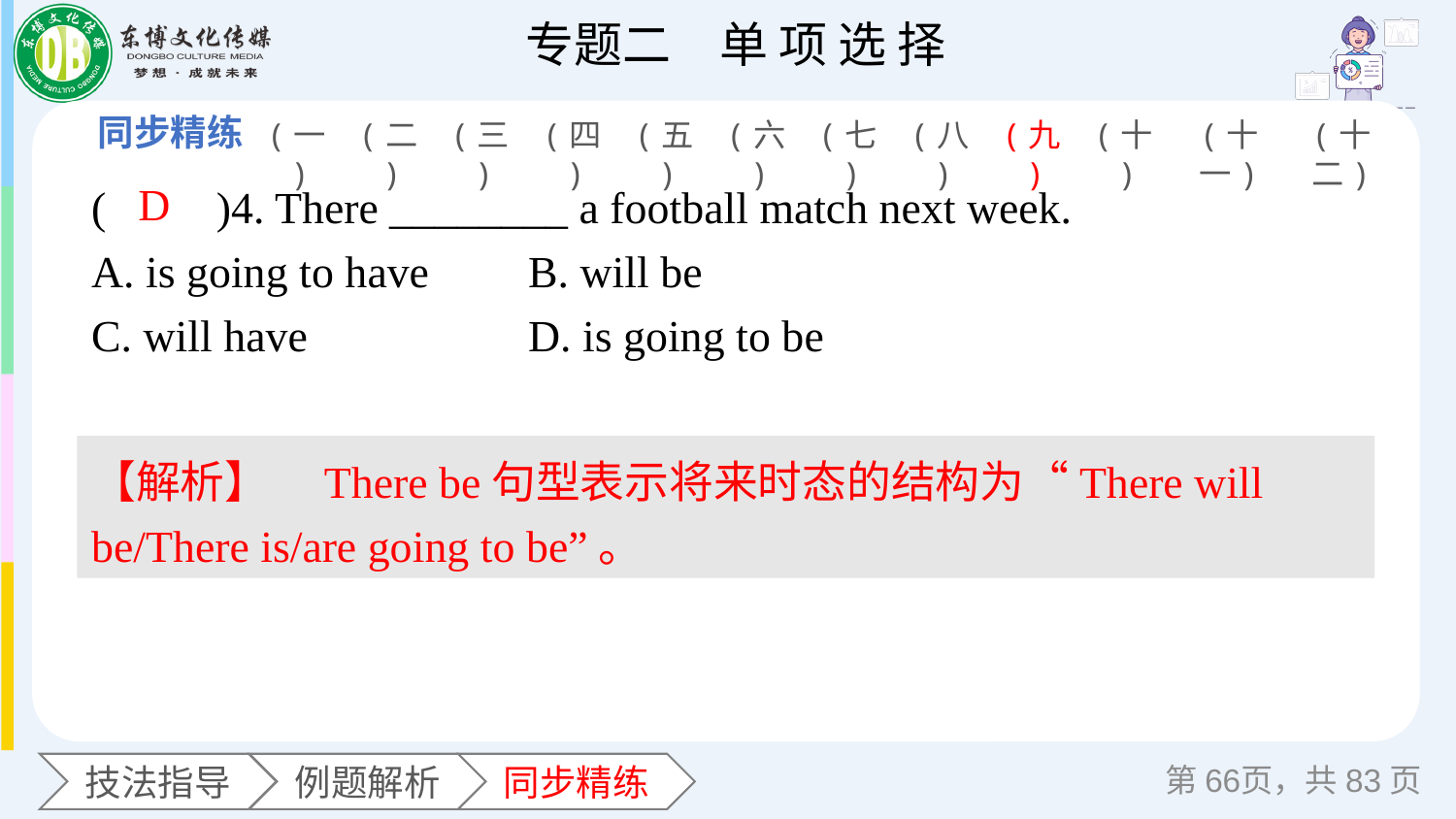

(一)
(二)
(三)
(四)
(五)
(六)
(七)
(八)
(九)
(十)
(十一)
(十二)
(　　)4. There ________ a football match next week.
A. is going to have    	B. will be
C. will have    		D. is going to be
D
【解析】　There be句型表示将来时态的结构为“There will be/There is/are going to be”。
第66页，共83页